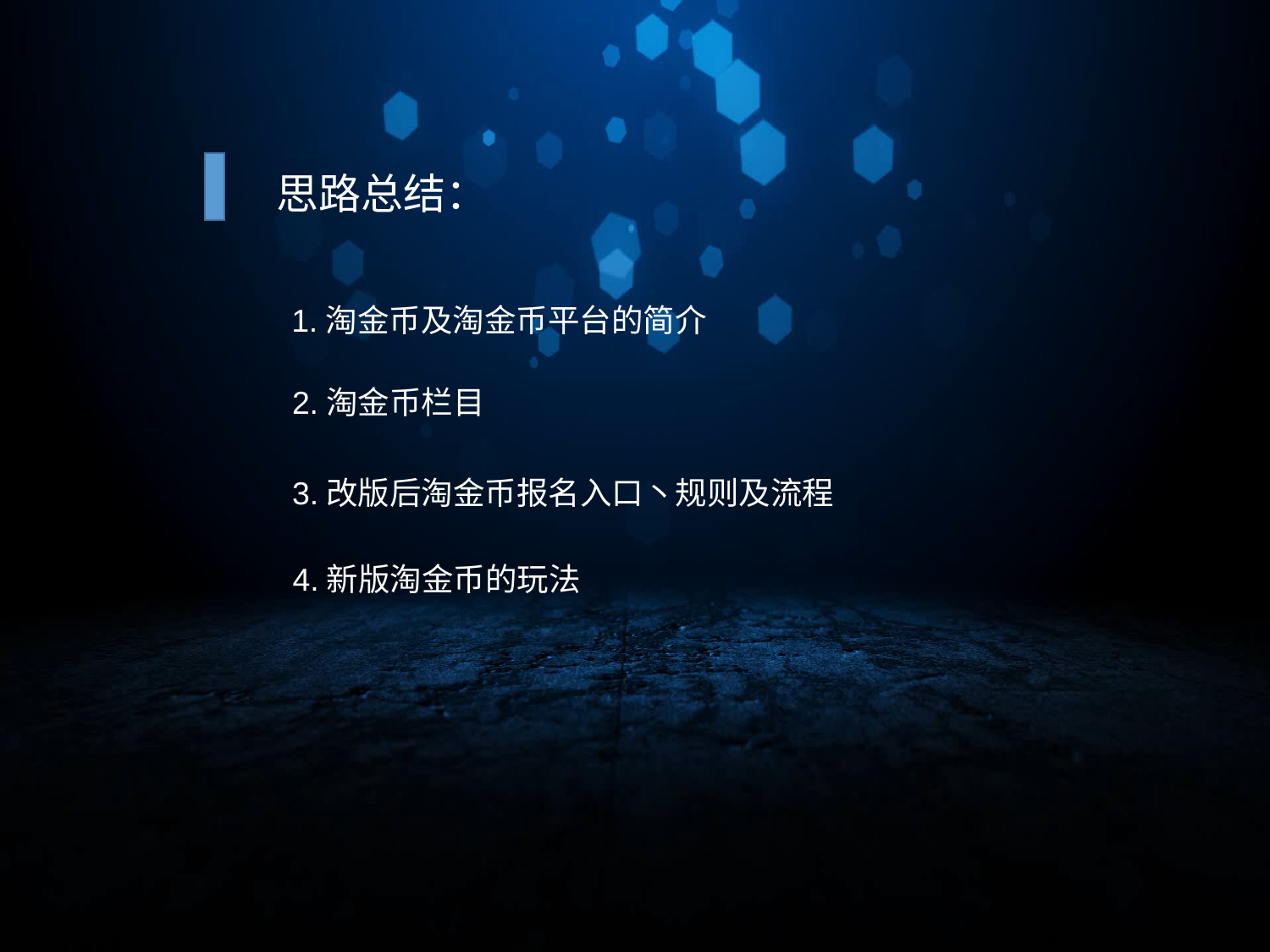

思路总结：
1.淘金币及淘金币平台的简介
2.淘金币栏目
3.改版后淘金币报名入口丶规则及流程
4.新版淘金币的玩法